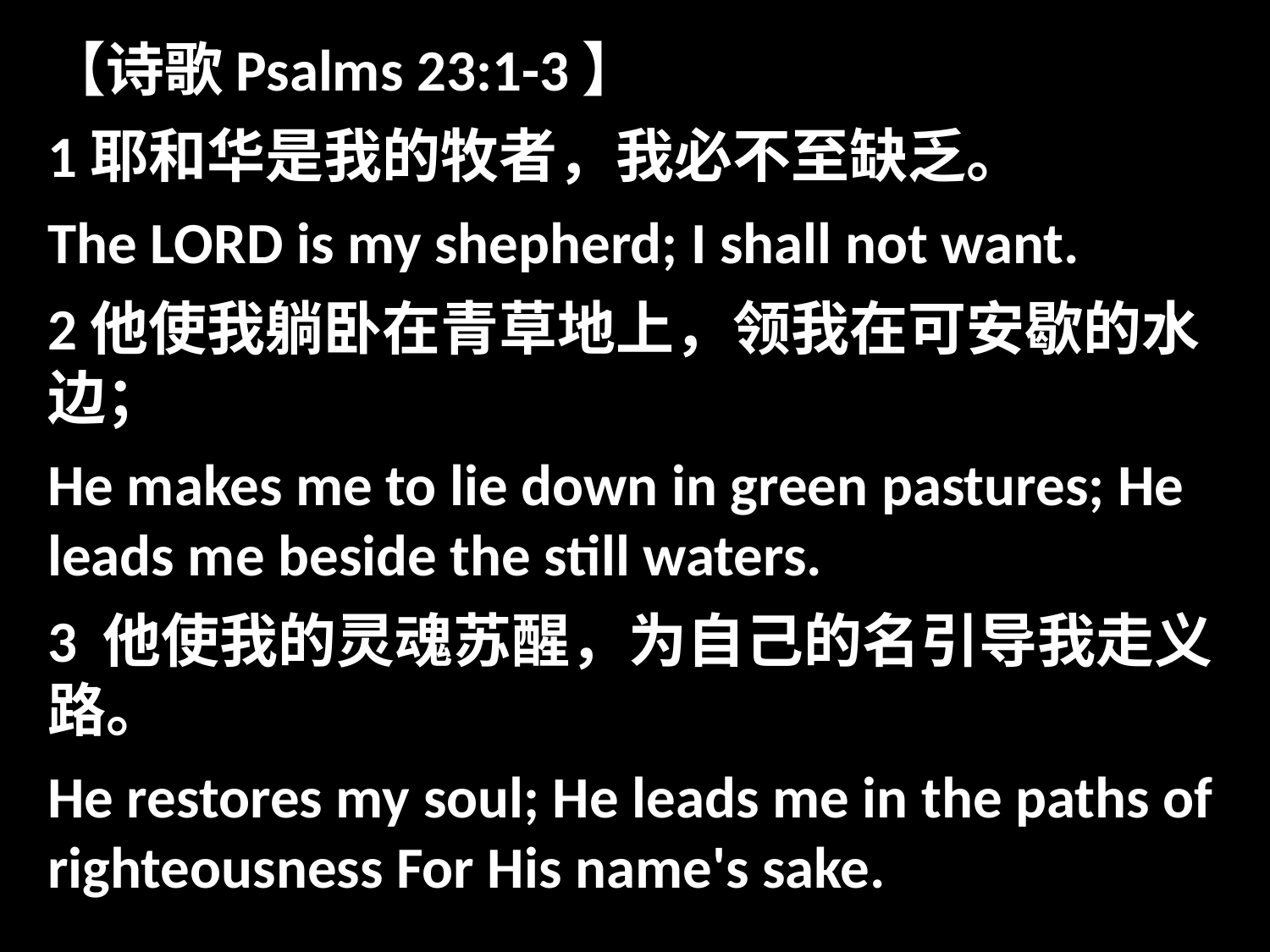

【诗歌Psalms 23:1-3】
1耶和华是我的牧者，我必不至缺乏。
The LORD is my shepherd; I shall not want.
2他使我躺卧在青草地上，领我在可安歇的水边；
He makes me to lie down in green pastures; He leads me beside the still waters.
3 他使我的灵魂苏醒，为自己的名引导我走义路。
He restores my soul; He leads me in the paths of righteousness For His name's sake.